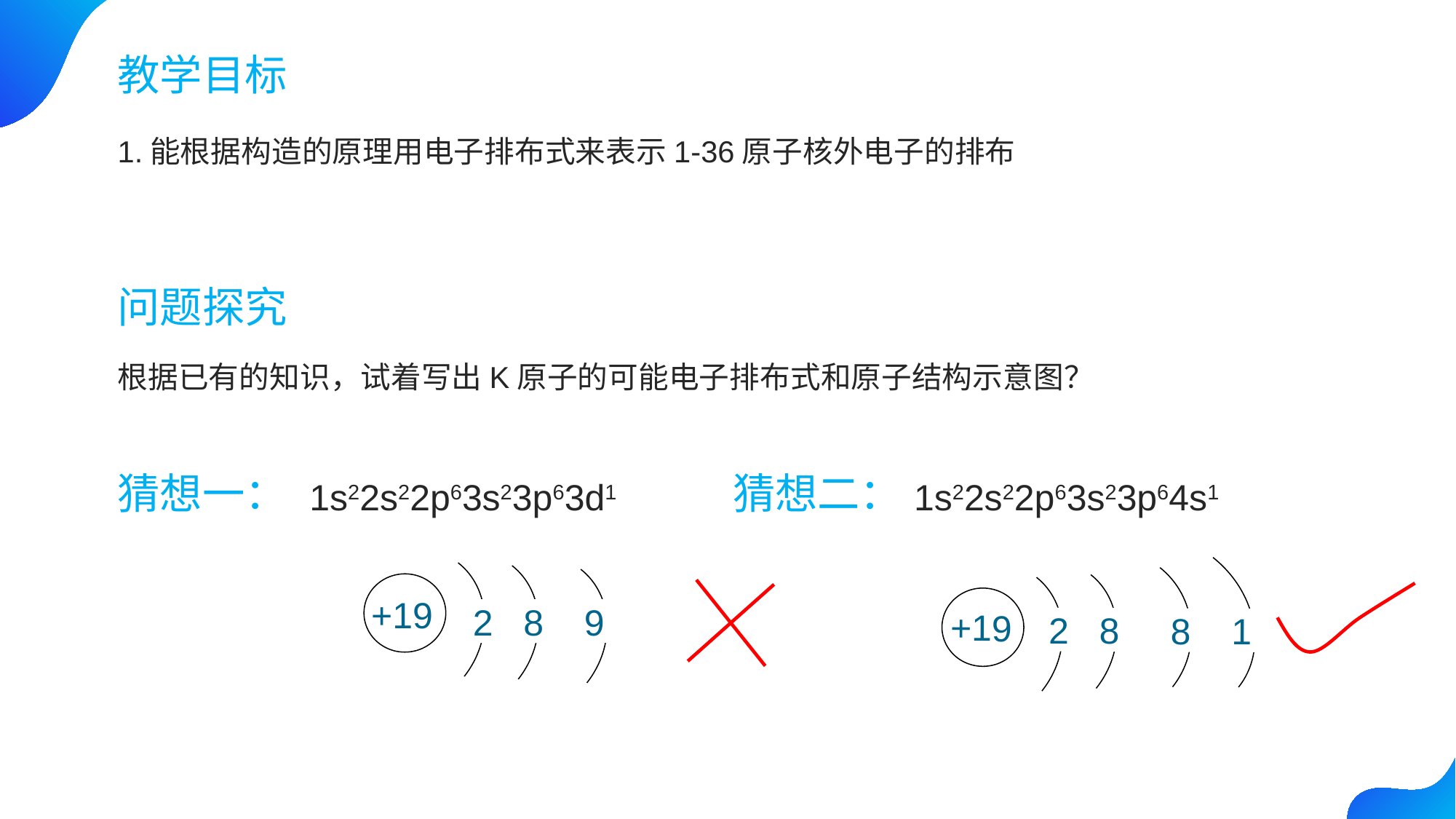

BY YUSHEN
教学目标
1.能根据构造的原理用电子排布式来表示1-36原子核外电子的排布
问题探究
根据已有的知识，试着写出K原子的可能电子排布式和原子结构示意图？
猜想一：
猜想二：
1s22s22p63s23p63d1
1s22s22p63s23p64s1

2   8     8    1
+19

+19
2   8    9